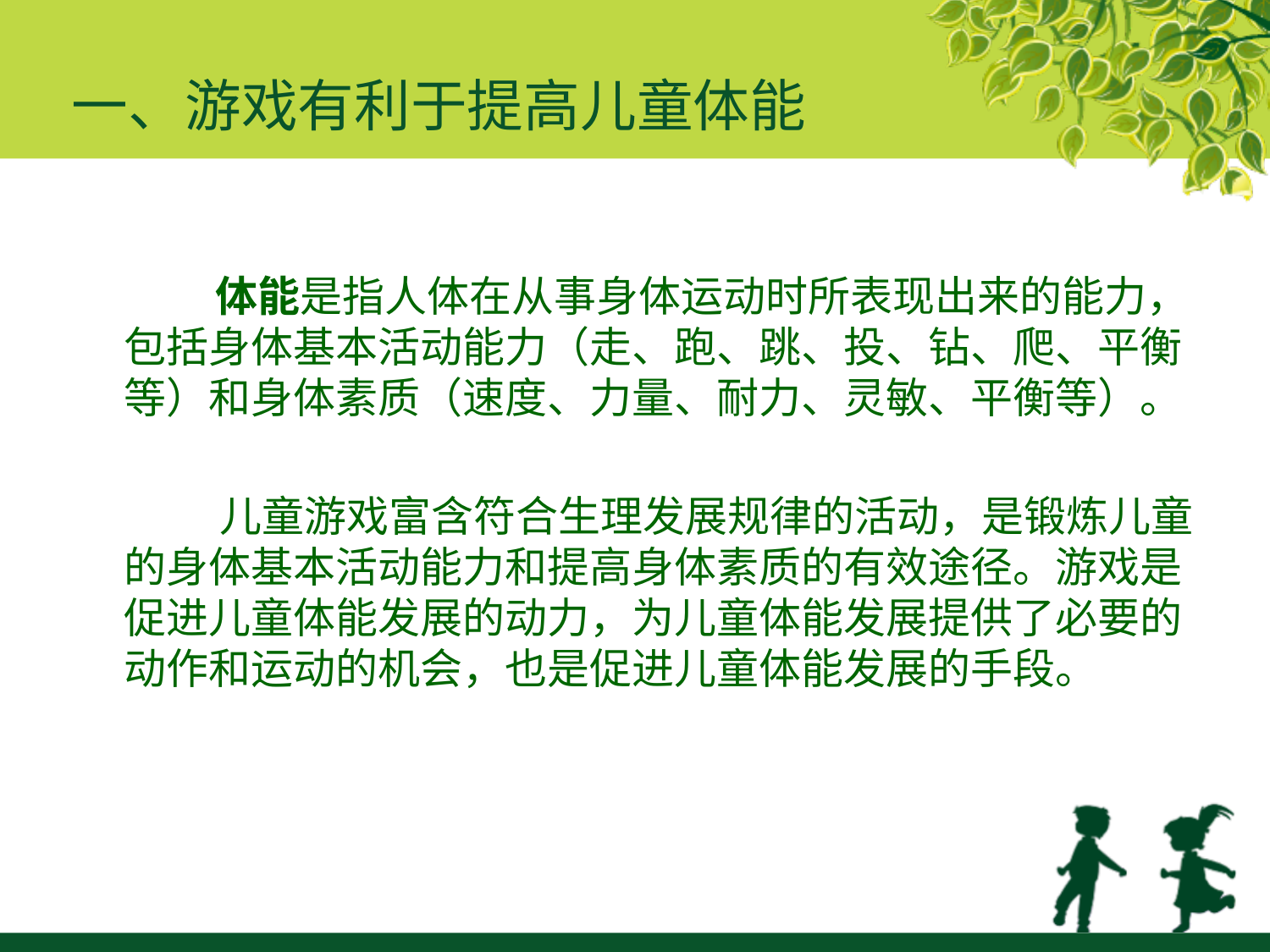

# 一、游戏有利于提高儿童体能

               体能是指人体在从事身体运动时所表现出来的能力，包括身体基本活动能力（走、跑、跳、投、钻、爬、平衡等）和身体素质（速度、力量、耐力、灵敏、平衡等）。

              儿童游戏富含符合生理发展规律的活动，是锻炼儿童的身体基本活动能力和提高身体素质的有效途径。游戏是促进儿童体能发展的动力，为儿童体能发展提供了必要的动作和运动的机会，也是促进儿童体能发展的手段。